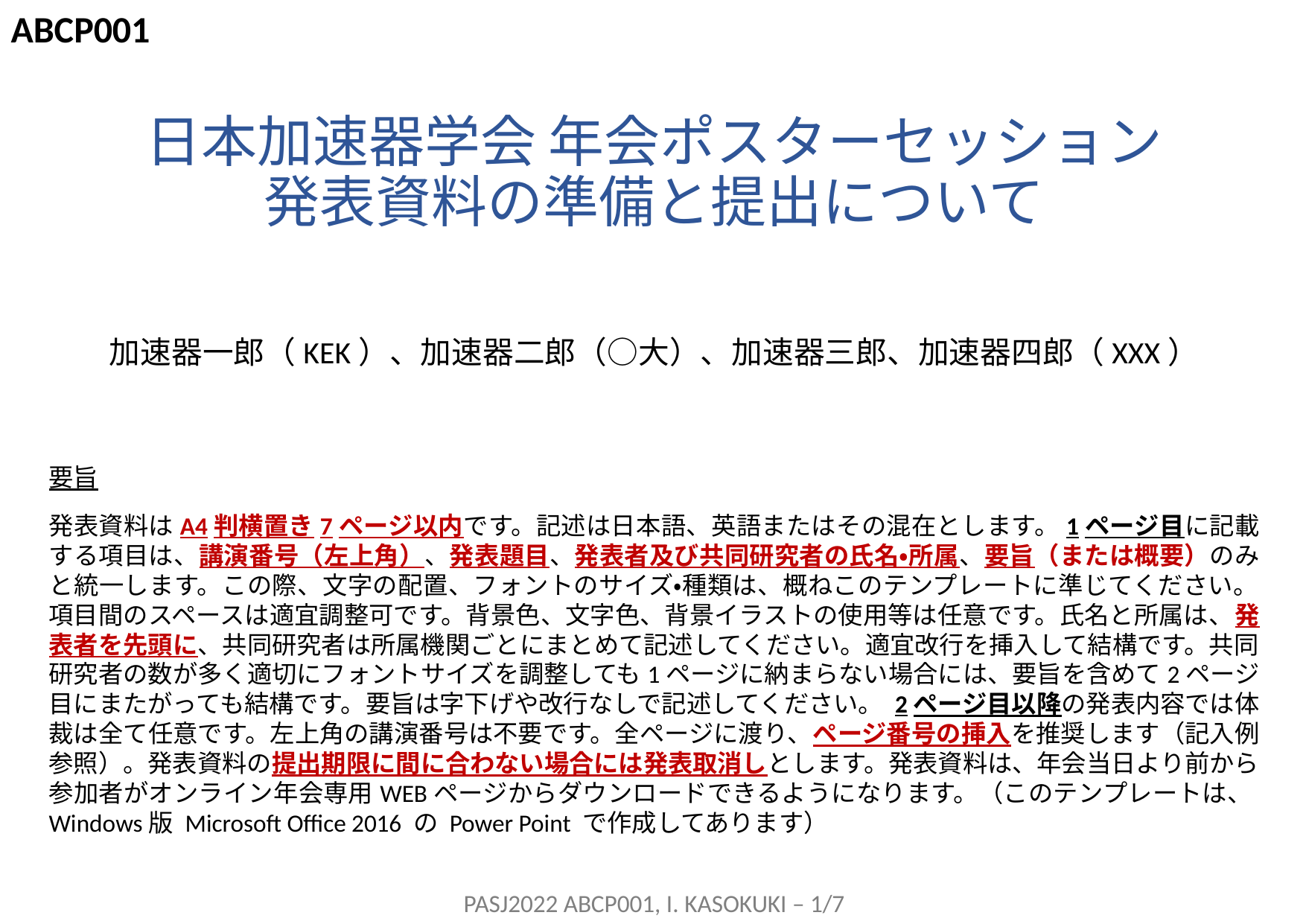

ABCP001
# 日本加速器学会 年会ポスターセッション 発表資料の準備と提出について
加速器一郎（KEK）、加速器二郎（○大）、加速器三郎、加速器四郎（XXX）
要旨
発表資料はA4判横置き7ページ以内です。記述は日本語、英語またはその混在とします。1ページ目に記載する項目は、講演番号（左上角）、発表題目、発表者及び共同研究者の氏名・所属、要旨（または概要）のみと統一します。この際、文字の配置、フォントのサイズ・種類は、概ねこのテンプレートに準じてください。項目間のスペースは適宜調整可です。背景色、文字色、背景イラストの使用等は任意です。氏名と所属は、発表者を先頭に、共同研究者は所属機関ごとにまとめて記述してください。適宜改行を挿入して結構です。共同研究者の数が多く適切にフォントサイズを調整しても1ページに納まらない場合には、要旨を含めて2ページ目にまたがっても結構です。要旨は字下げや改行なしで記述してください。 2ページ目以降の発表内容では体裁は全て任意です。左上角の講演番号は不要です。全ページに渡り、ページ番号の挿入を推奨します（記入例参照）。発表資料の提出期限に間に合わない場合には発表取消しとします。発表資料は、年会当日より前から参加者がオンライン年会専用WEBページからダウンロードできるようになります。（このテンプレートは、Windows版 Microsoft Office 2016 の Power Point で作成してあります）
PASJ2022 ABCP001, I. KASOKUKI – 1/7